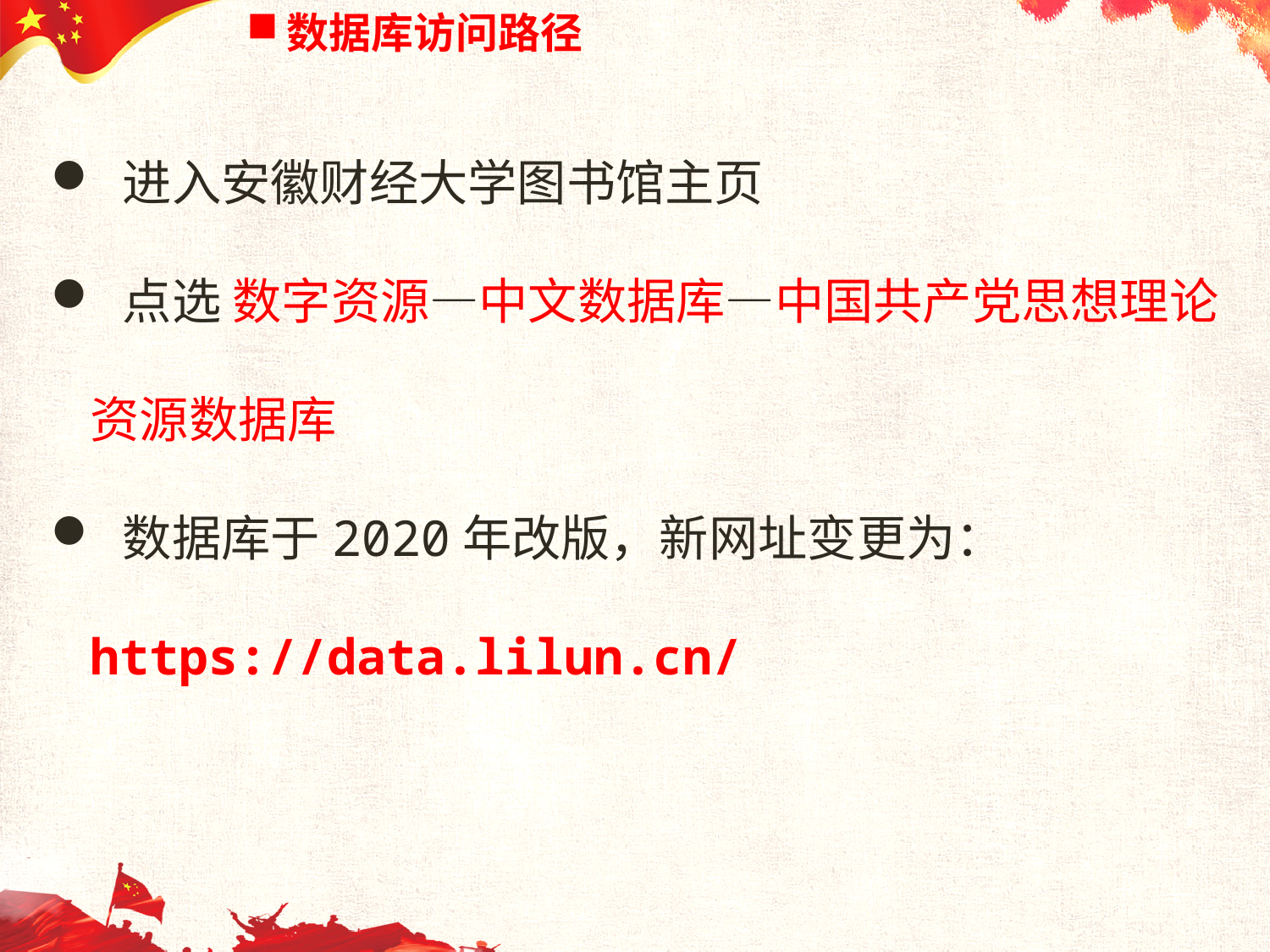

数据库访问路径
 进入安徽财经大学图书馆主页
 点选 数字资源—中文数据库—中国共产党思想理论资源数据库
 数据库于2020年改版，新网址变更为：https://data.lilun.cn/